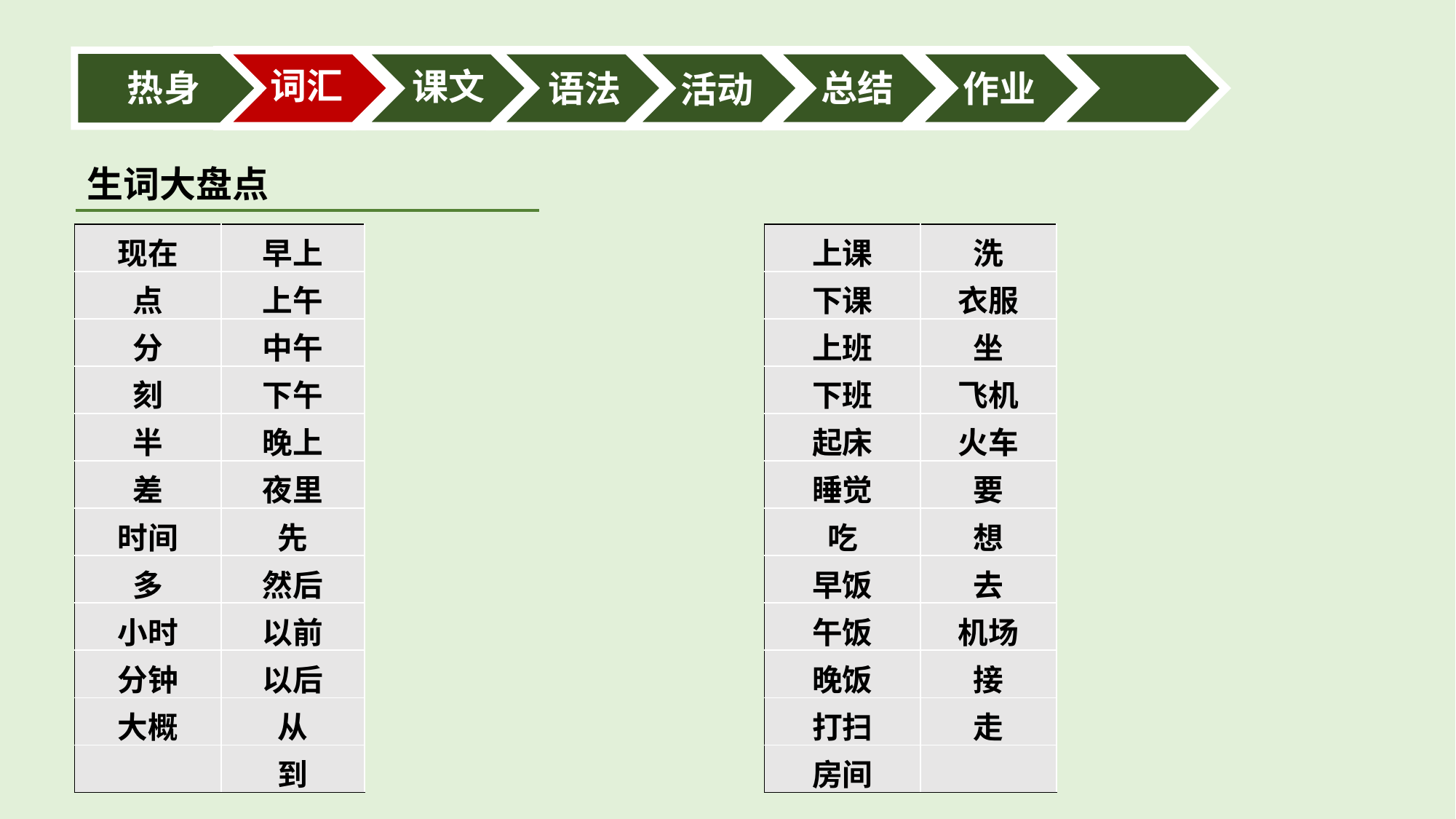

词汇
课文
热身
总结
语法
作业
活动
生词大盘点
| 现在 | 早上 |
| --- | --- |
| 点 | 上午 |
| 分 | 中午 |
| 刻 | 下午 |
| 半 | 晚上 |
| 差 | 夜里 |
| 时间 | 先 |
| 多 | 然后 |
| 小时 | 以前 |
| 分钟 | 以后 |
| 大概 | 从 |
|  | 到 |
| 上课 | 洗 |
| --- | --- |
| 下课 | 衣服 |
| 上班 | 坐 |
| 下班 | 飞机 |
| 起床 | 火车 |
| 睡觉 | 要 |
| 吃 | 想 |
| 早饭 | 去 |
| 午饭 | 机场 |
| 晚饭 | 接 |
| 打扫 | 走 |
| 房间 |  |